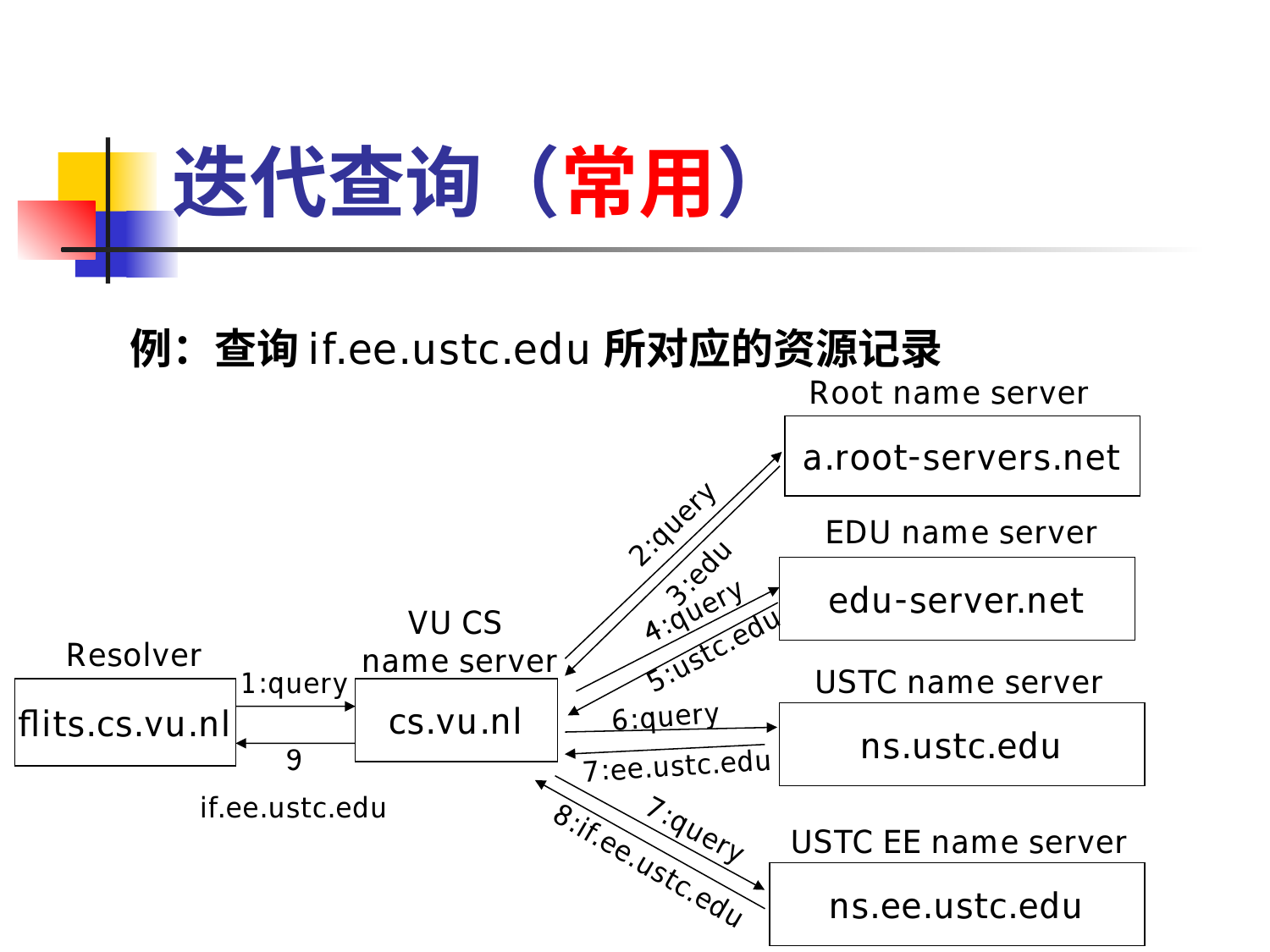

# 迭代查询（常用）
例：查询if.ee.ustc.edu所对应的资源记录
Root name server
a.root-servers.net

2:query

3:edu
EDU name server
edu-server.net

VU CS
 name server
4:query

Resolver
5:ustc.edu

USTC name server
1:query

6:query
flits.cs.vu.nl
cs.vu.nl

7:ee.ustc.edu
ns.ustc.edu
9
if.ee.ustc.edu

8:if.ee.ustc.edu

7:query
USTC EE name server
ns.ee.ustc.edu